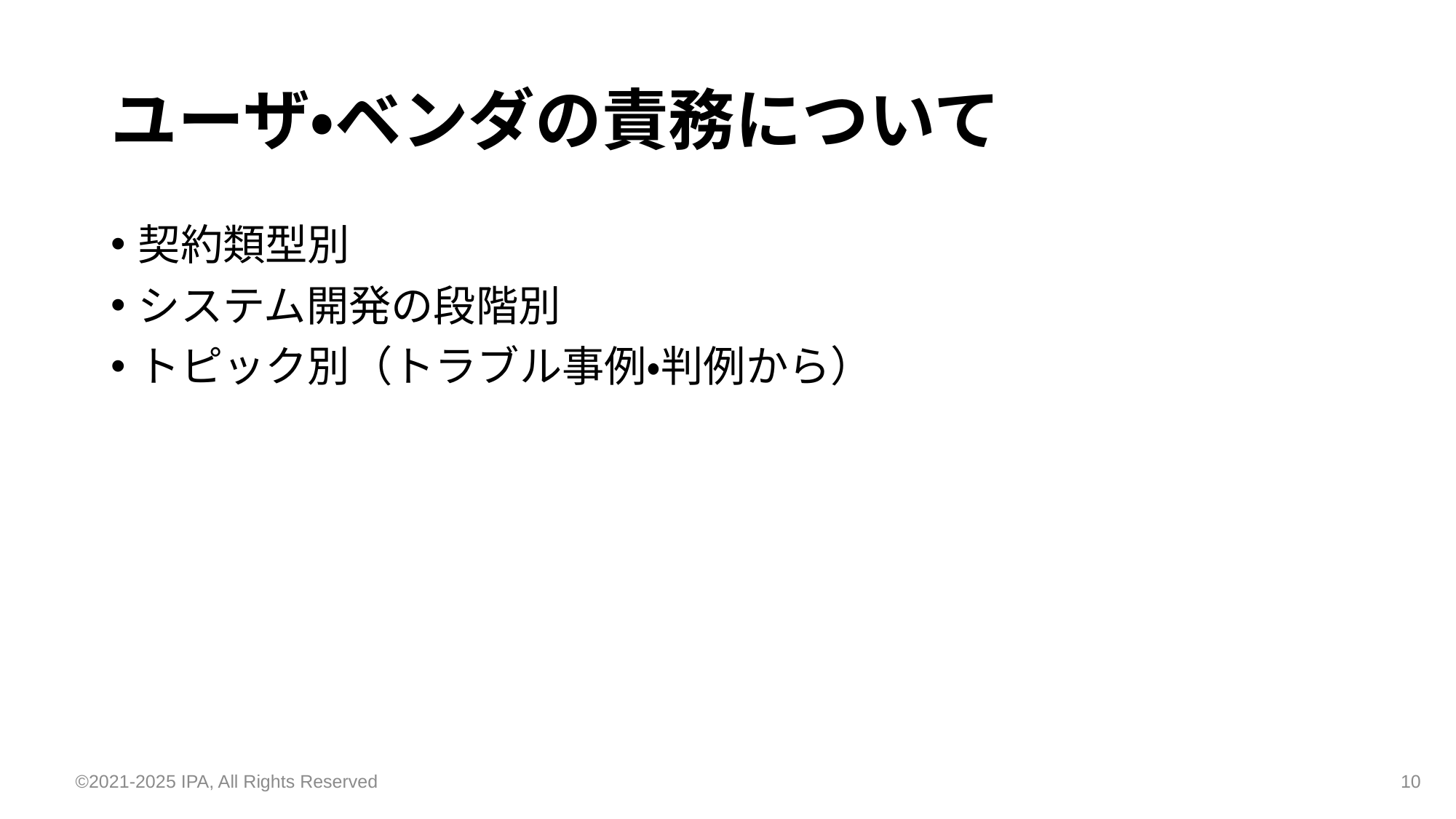

# ユーザ・ベンダの責務について
契約類型別
システム開発の段階別
トピック別（トラブル事例・判例から）
©2021-2025 IPA, All Rights Reserved
10